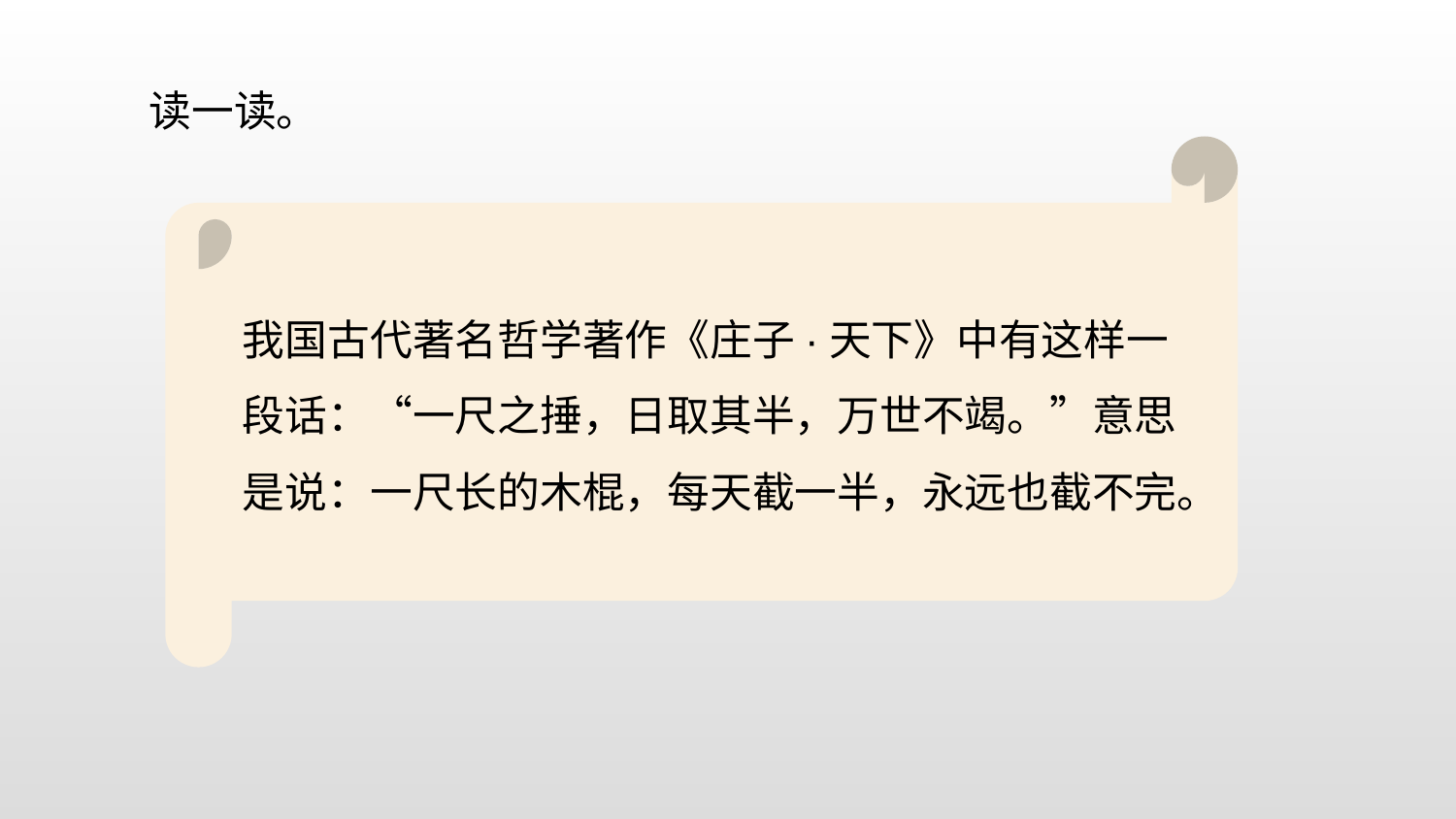

读一读。
我国古代著名哲学著作《庄子·天下》中有这样一段话：“一尺之捶，日取其半，万世不竭。”意思是说：一尺长的木棍，每天截一半，永远也截不完。